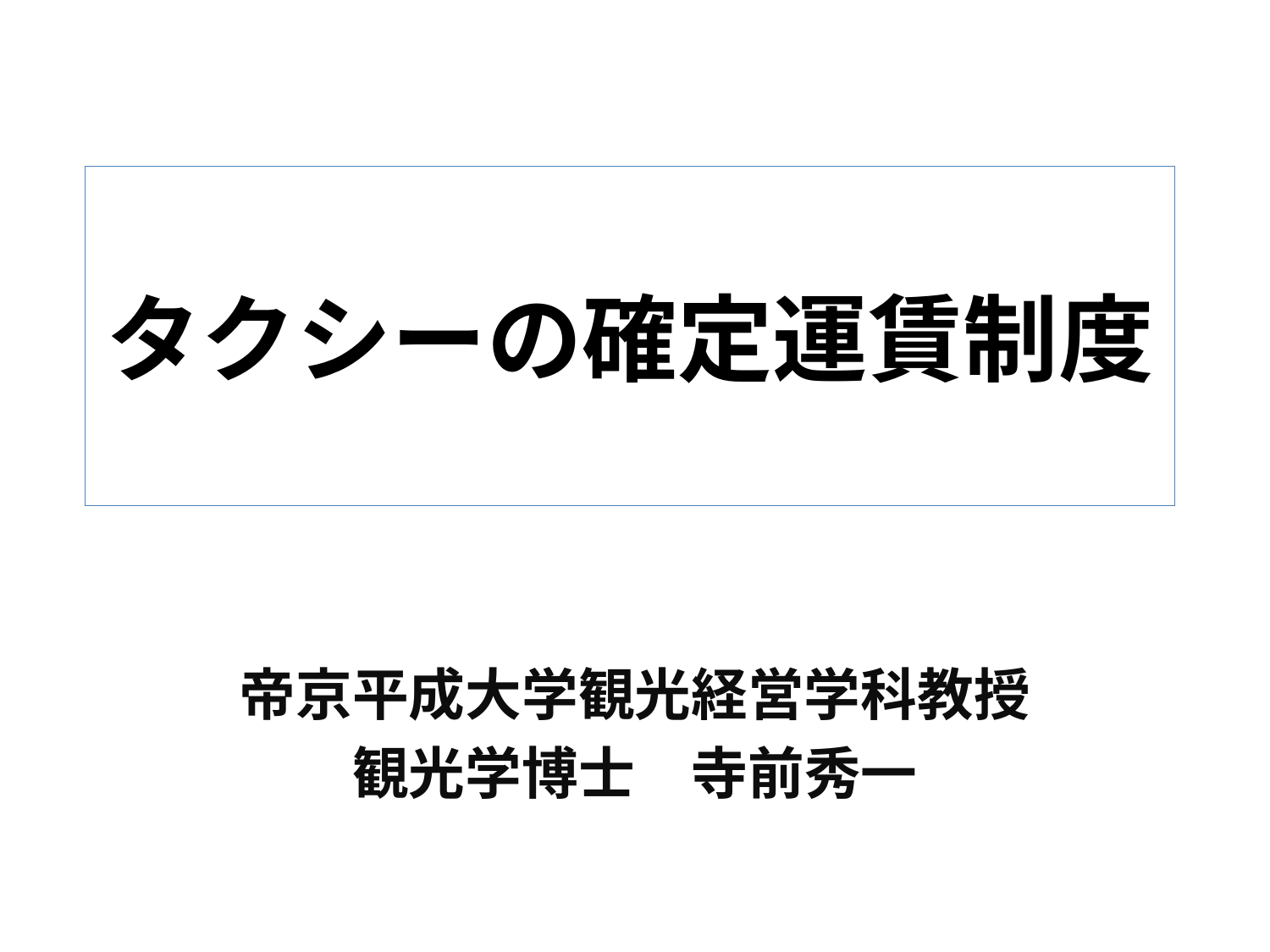

# タクシーの確定運賃制度
帝京平成大学観光経営学科教授
観光学博士　寺前秀一